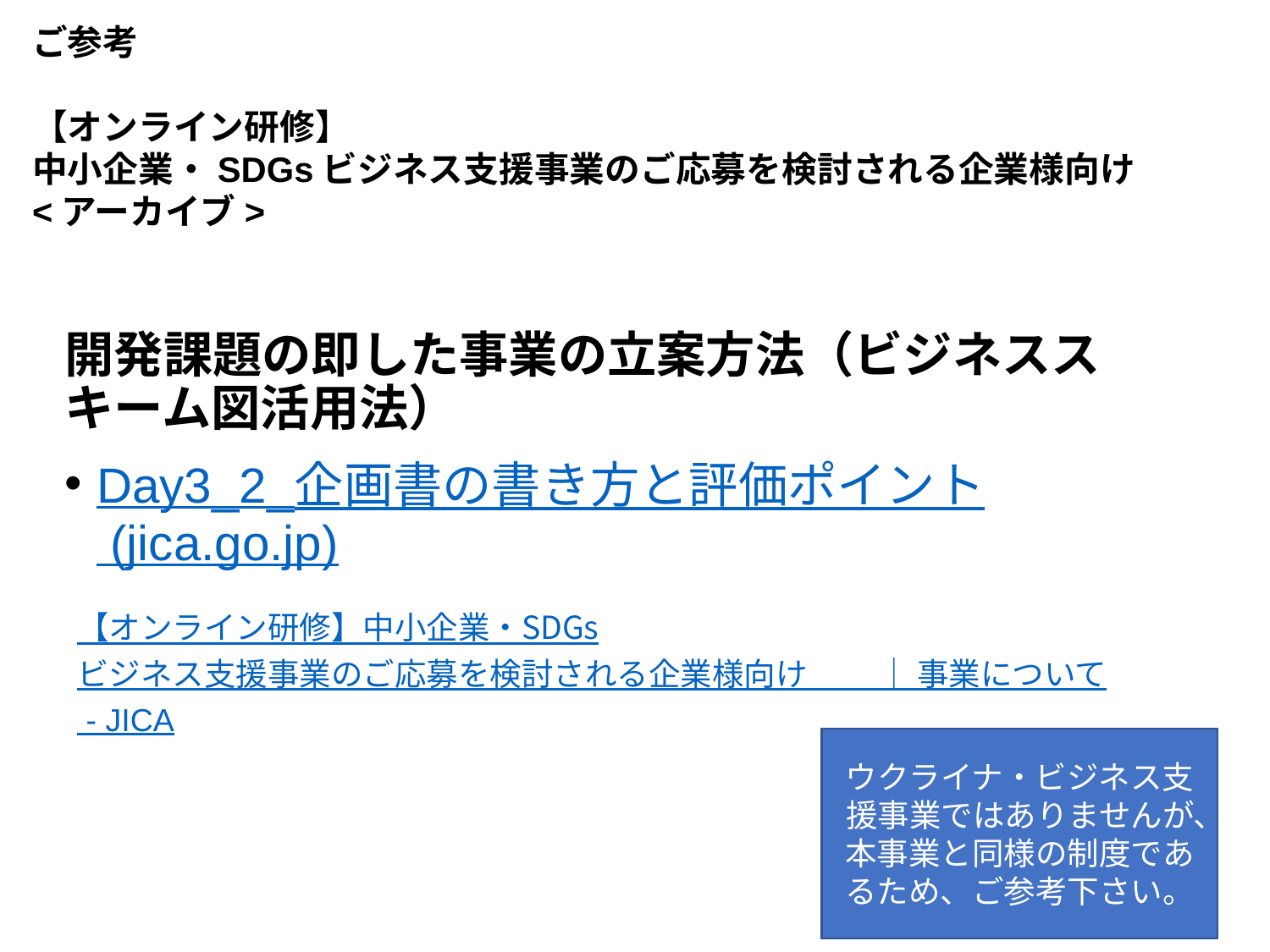

ご参考

【オンライン研修】
中小企業・SDGsビジネス支援事業のご応募を検討される企業様向け
<アーカイブ>
#
開発課題の即した事業の立案方法（ビジネススキーム図活用法）
Day3_2_企画書の書き方と評価ポイント (jica.go.jp)

【オンライン研修】中小企業・SDGsビジネス支援事業のご応募を検討される企業様向け　　 ｜ 事業について - JICA
ウクライナ・ビジネス支援事業ではありませんが、本事業と同様の制度であるため、ご参考下さい。